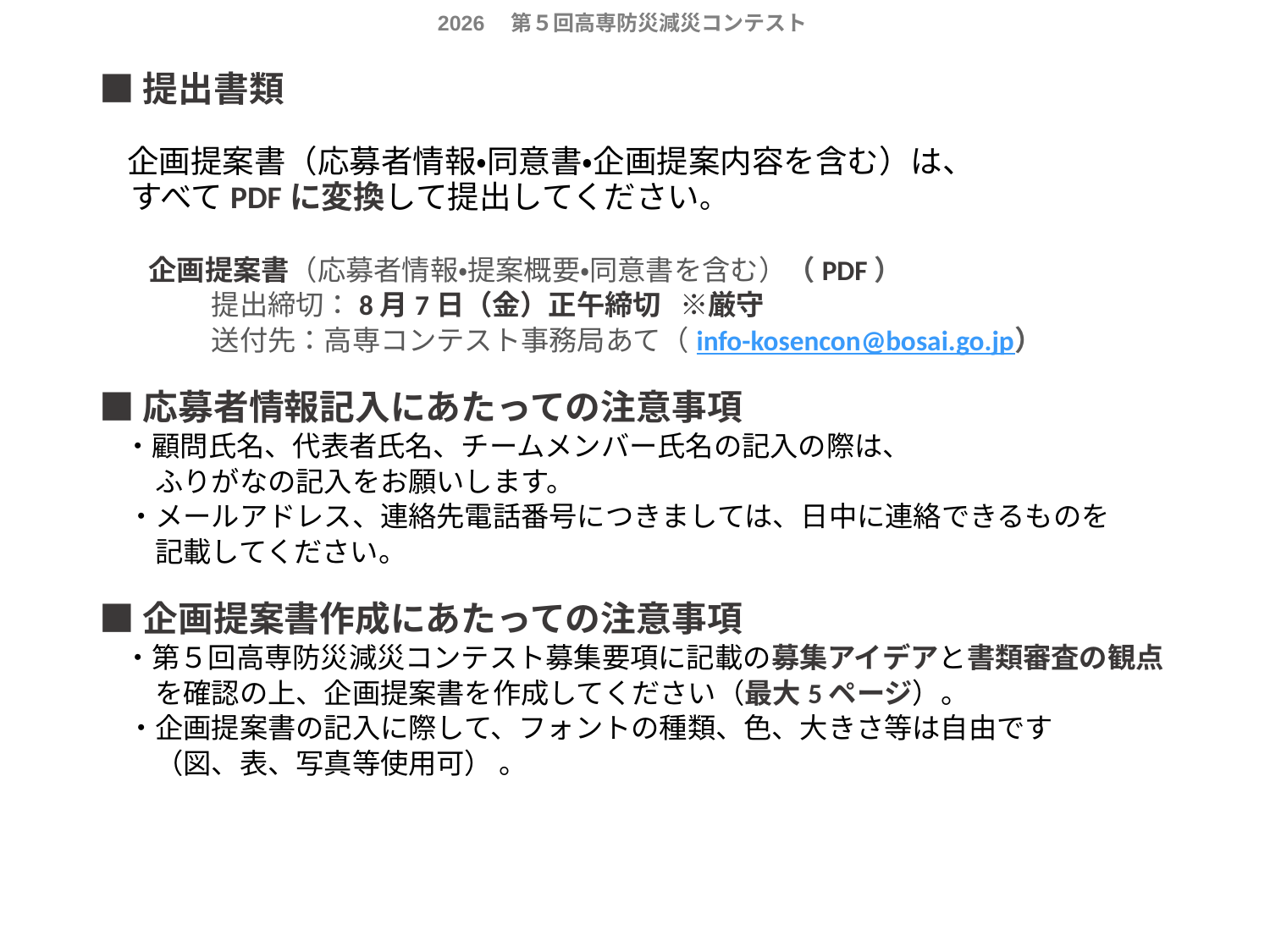

■提出書類

　企画提案書（応募者情報・同意書・企画提案内容を含む）は、
　すべてPDFに変換して提出してください。

　　企画提案書（応募者情報・提案概要・同意書を含む）（PDF）
　　　　提出締切：8月7日（金）正午締切   ※厳守
　　　　送付先：高専コンテスト事務局あて（info-kosencon@bosai.go.jp）

■応募者情報記入にあたっての注意事項
　・顧問氏名、代表者氏名、チームメンバー氏名の記入の際は、
　　ふりがなの記入をお願いします。
　・メールアドレス、連絡先電話番号につきましては、日中に連絡できるものを
　　記載してください。

■企画提案書作成にあたっての注意事項
　・第５回高専防災減災コンテスト募集要項に記載の募集アイデアと書類審査の観点
　　を確認の上、企画提案書を作成してください（最大5ページ）。
　・企画提案書の記入に際して、フォントの種類、色、大きさ等は自由です
　　（図、表、写真等使用可） 。